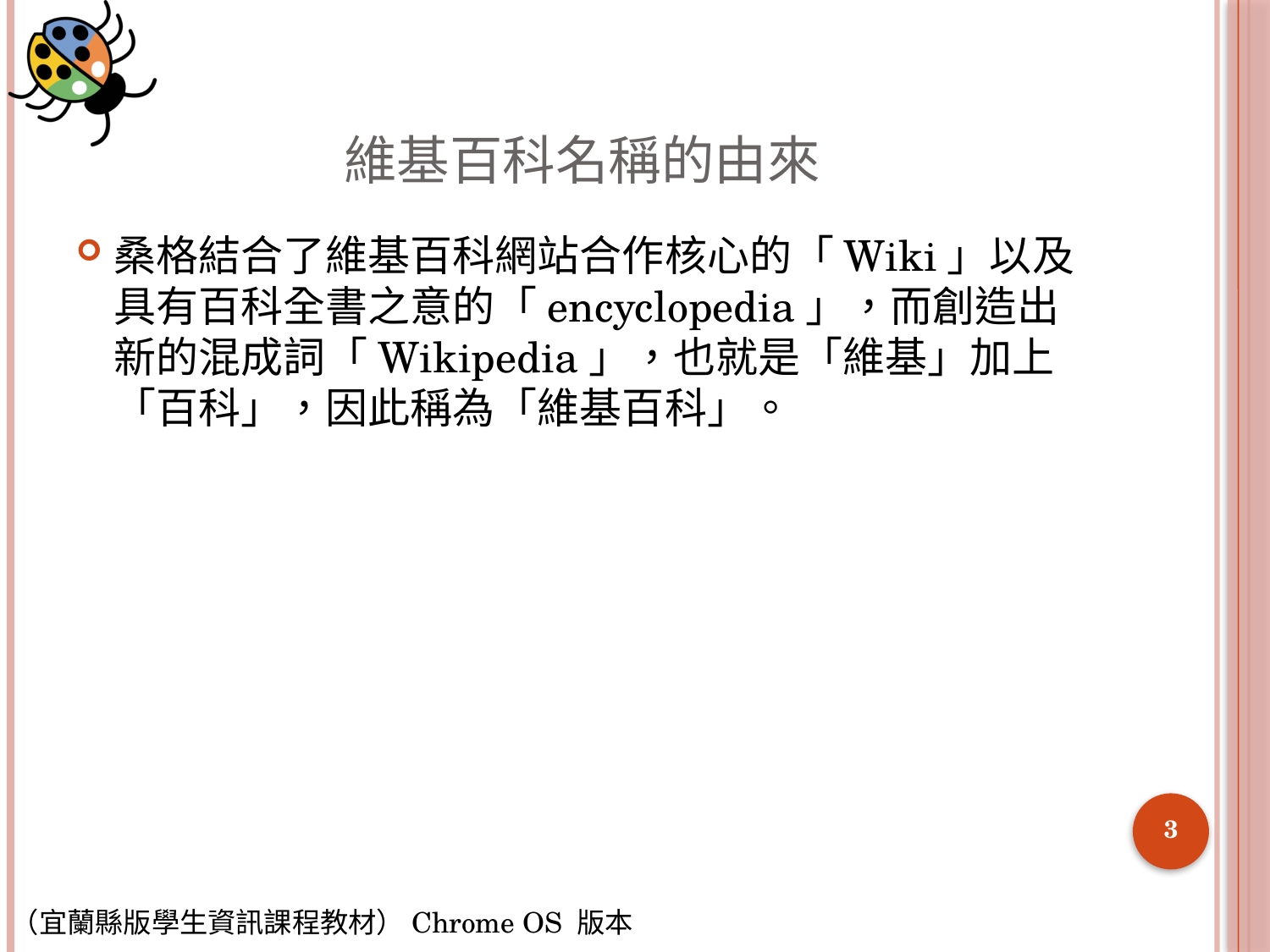

# 維基百科名稱的由來
桑格結合了維基百科網站合作核心的「Wiki」以及具有百科全書之意的「encyclopedia」，而創造出新的混成詞「Wikipedia」，也就是「維基」加上「百科」，因此稱為「維基百科」。
3